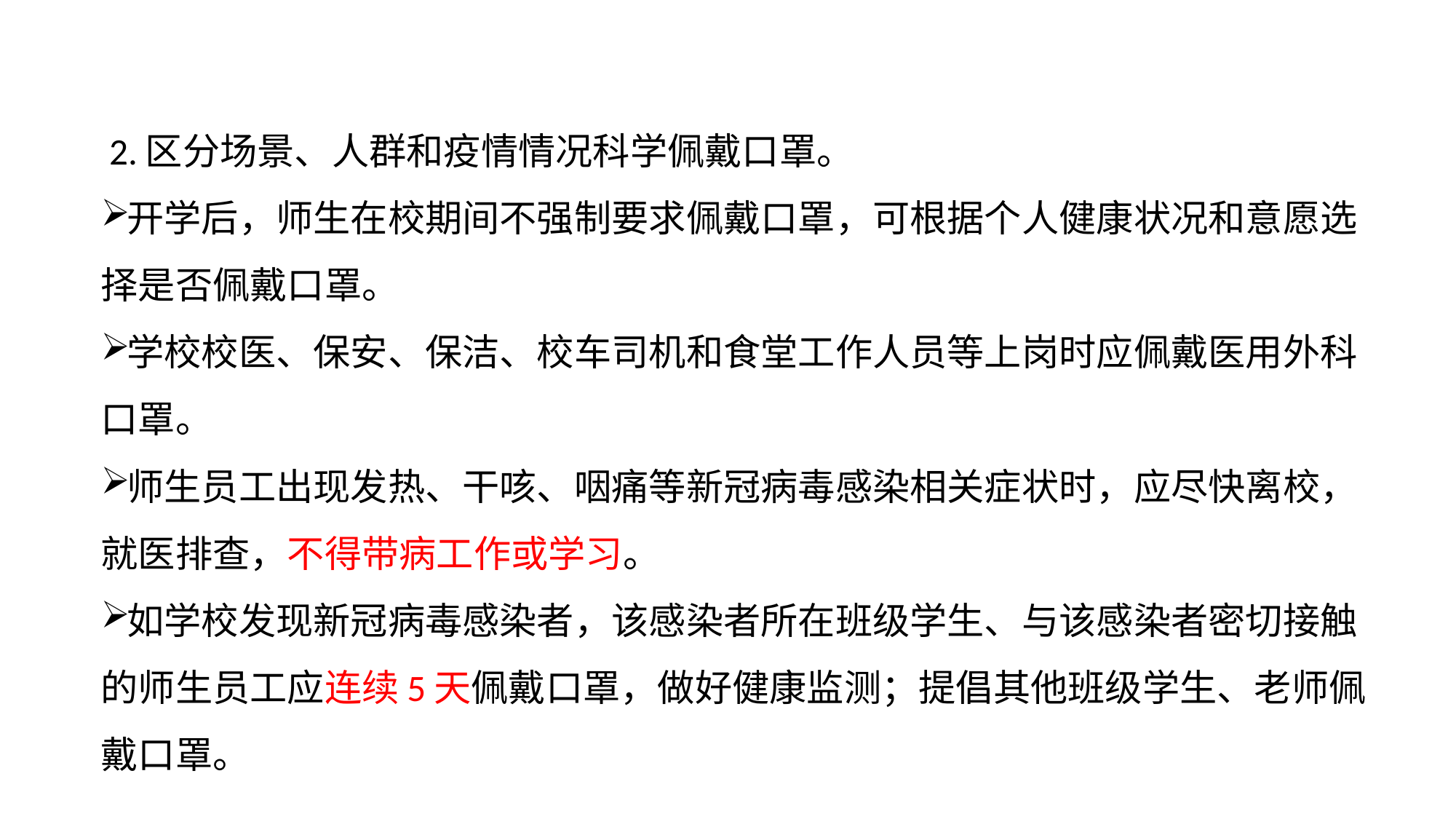

2.区分场景、人群和疫情情况科学佩戴口罩。
开学后，师生在校期间不强制要求佩戴口罩，可根据个人健康状况和意愿选择是否佩戴口罩。
学校校医、保安、保洁、校车司机和食堂工作人员等上岗时应佩戴医用外科口罩。
师生员工出现发热、干咳、咽痛等新冠病毒感染相关症状时，应尽快离校，就医排查，不得带病工作或学习。
如学校发现新冠病毒感染者，该感染者所在班级学生、与该感染者密切接触的师生员工应连续5天佩戴口罩，做好健康监测；提倡其他班级学生、老师佩戴口罩。